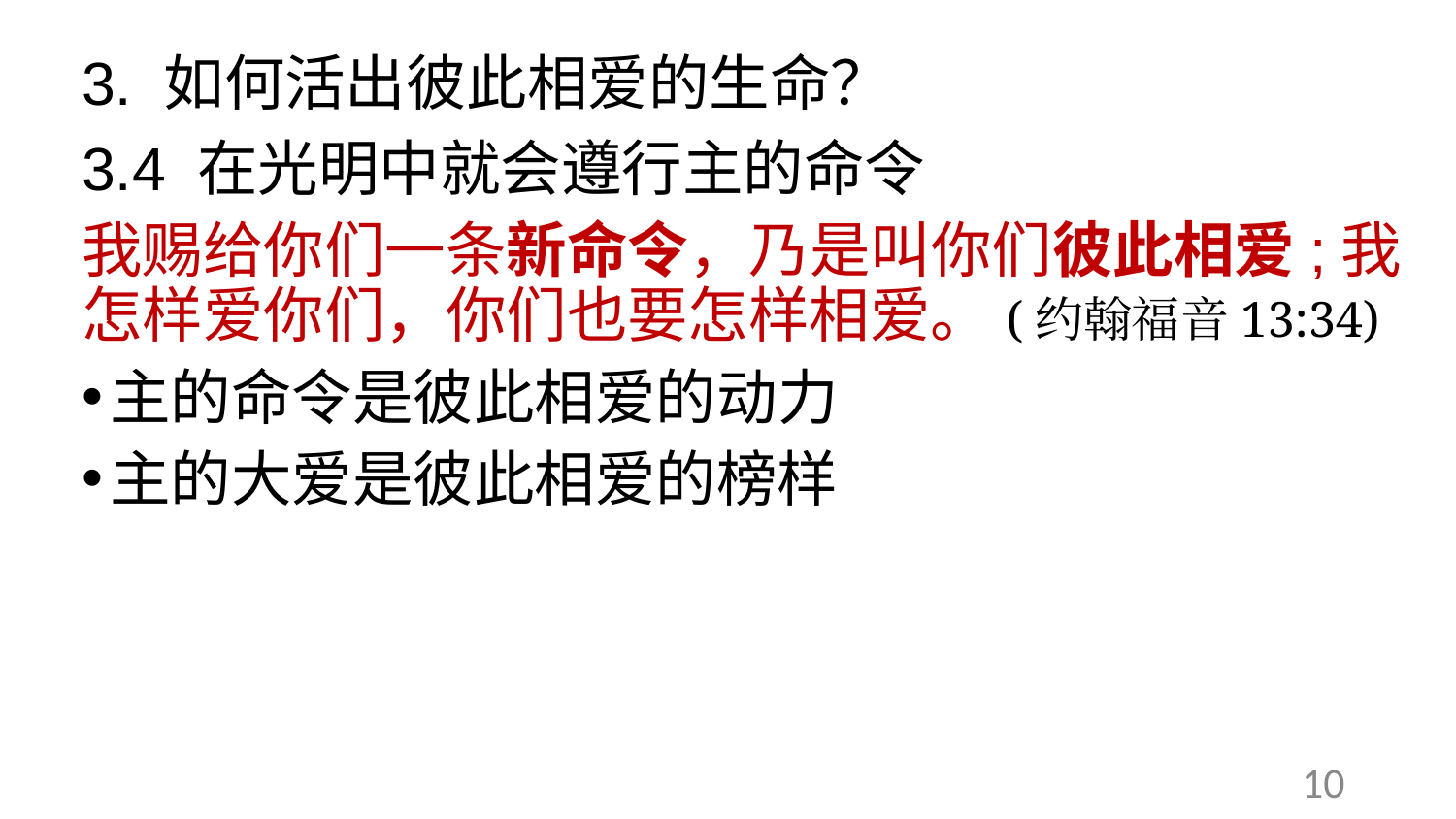

# 3. 如何活出彼此相爱的生命？
3.4 在光明中就会遵行主的命令
我赐给你们一条新命令，乃是叫你们彼此相爱;我怎样爱你们，你们也要怎样相爱。(约翰福音13:34)
主的命令是彼此相爱的动力
主的大爱是彼此相爱的榜样
10